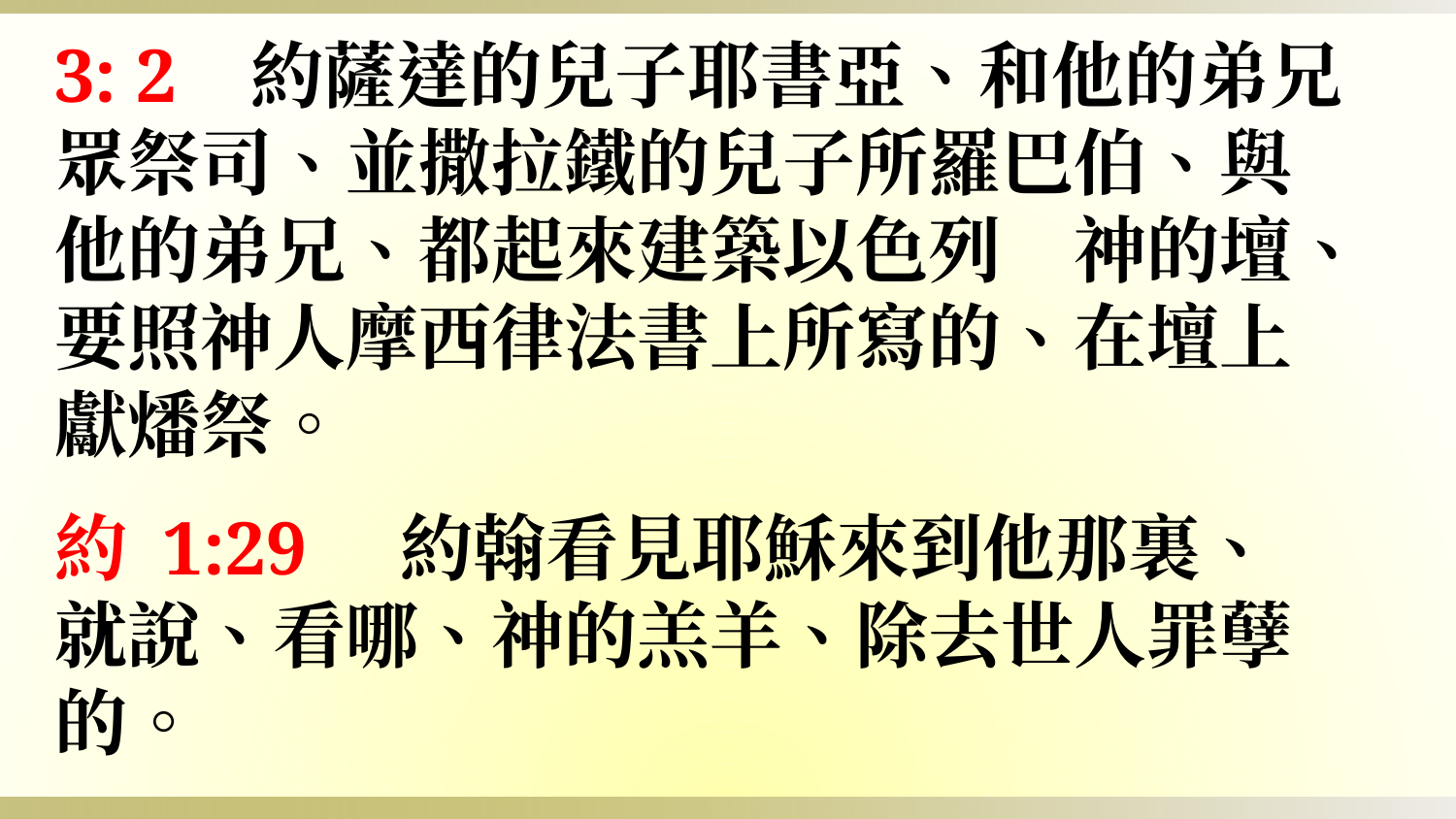

3: 2   約薩達的兒子耶書亞、和他的弟兄眾祭司、並撒拉鐵的兒子所羅巴伯、與他的弟兄、都起來建築以色列　神的壇、要照神人摩西律法書上所寫的、在壇上獻燔祭。

約 1:29    約翰看見耶穌來到他那裏、就說、看哪、神的羔羊、除去世人罪孽的。